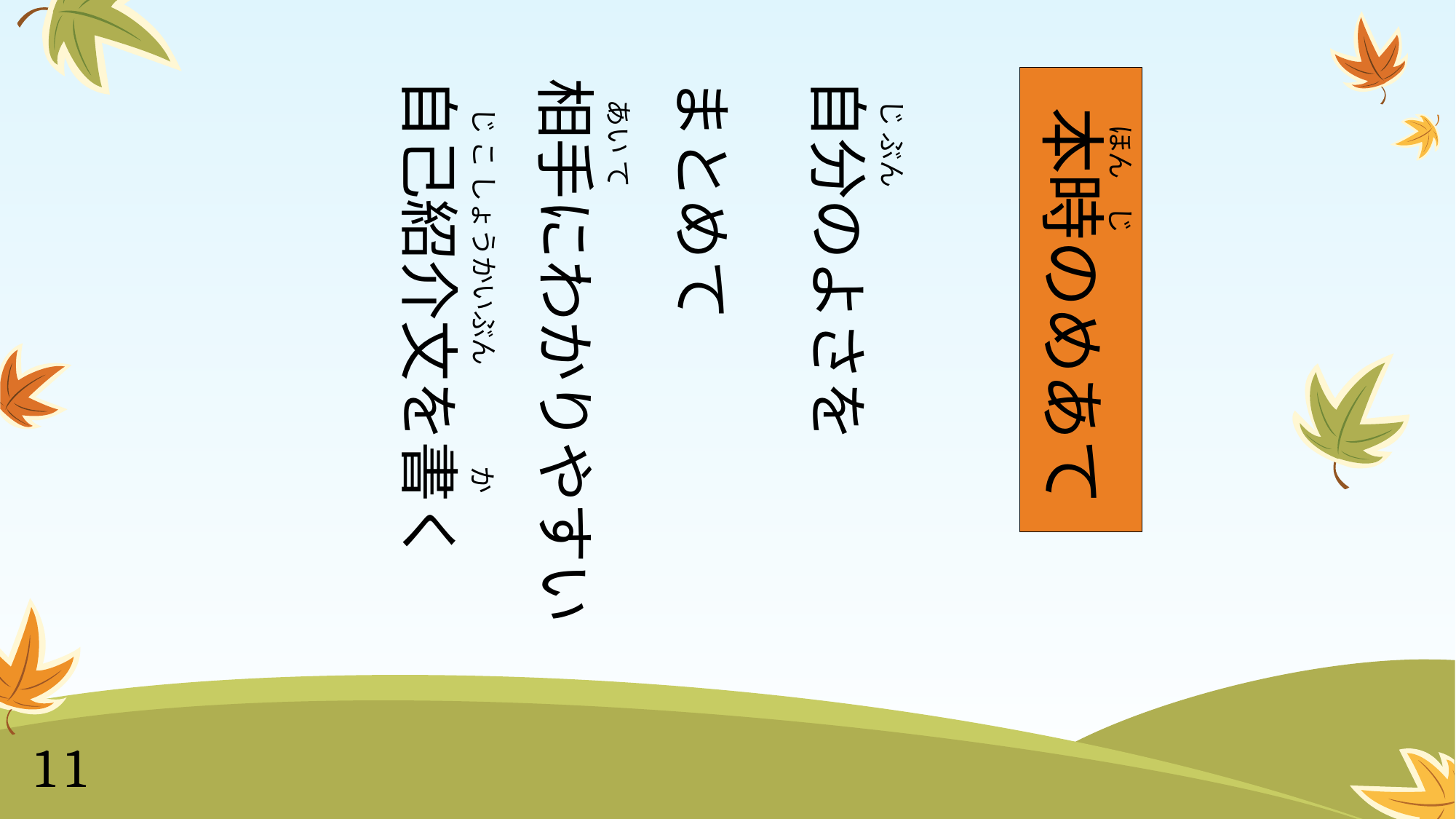

自分のよさを
まとめて
相手にわかりやすい
自己紹介文を書く

 本時のめあて
あい て
じ ぶん
じ こ しょうかいぶん
ほん　じ
か
11